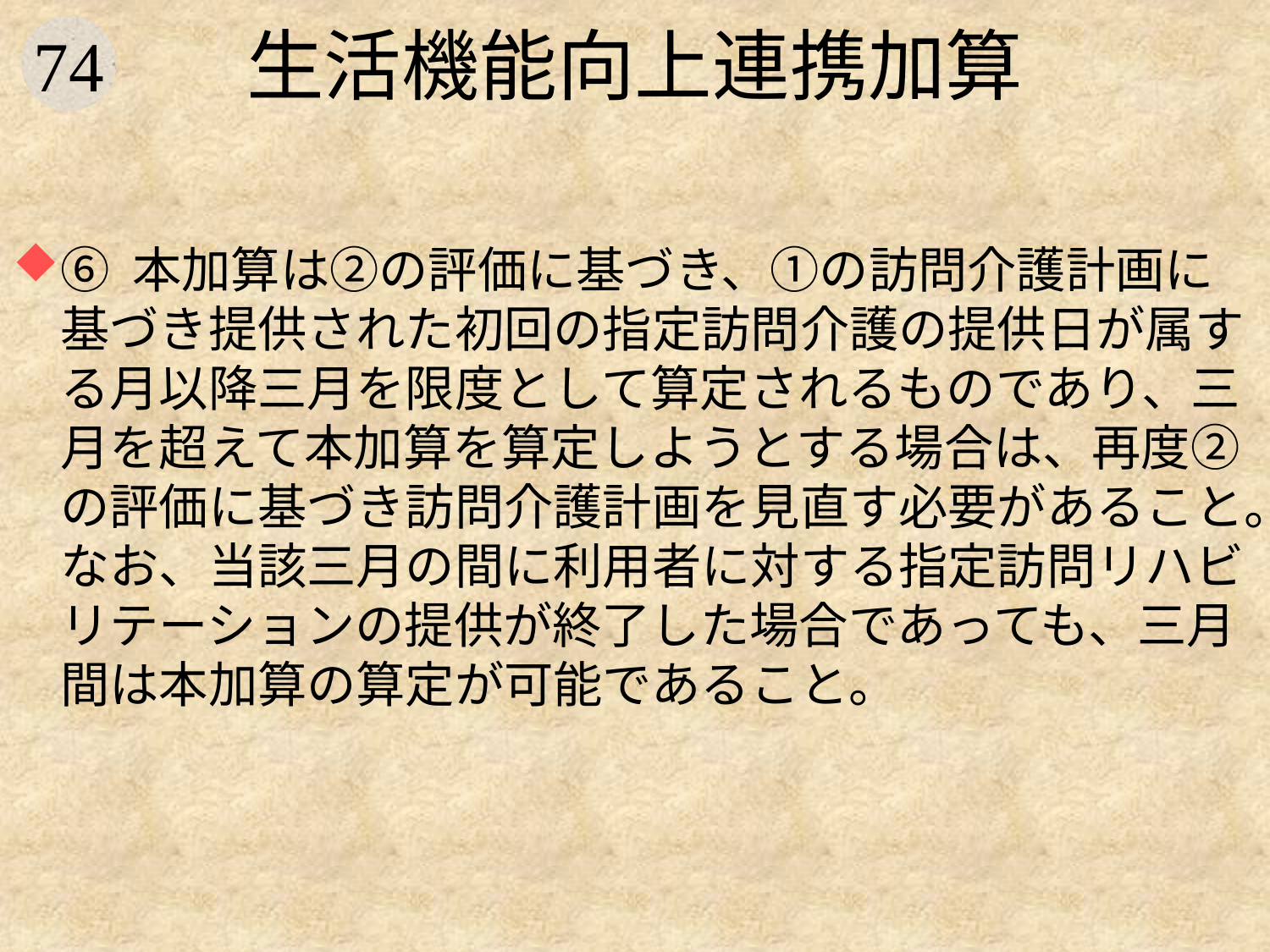

# 生活機能向上連携加算
⑥ 本加算は②の評価に基づき、①の訪問介護計画に基づき提供された初回の指定訪問介護の提供日が属する月以降三月を限度として算定されるものであり、三月を超えて本加算を算定しようとする場合は、再度②の評価に基づき訪問介護計画を見直す必要があること。なお、当該三月の間に利用者に対する指定訪問リハビリテーションの提供が終了した場合であっても、三月間は本加算の算定が可能であること。